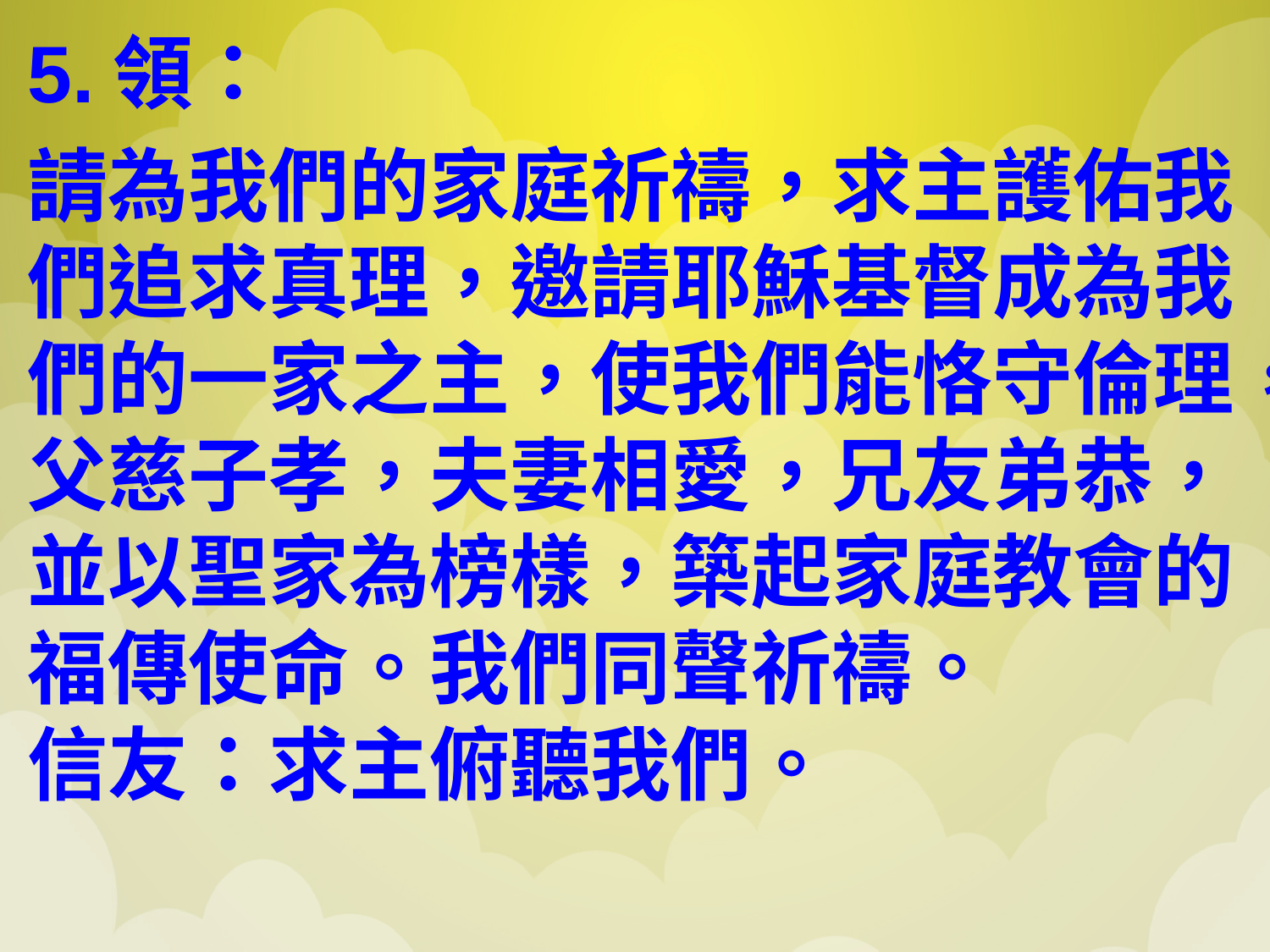

5.領：
請為我們的家庭祈禱，求主護佑我們追求真理，邀請耶穌基督成為我們的一家之主，使我們能恪守倫理，父慈子孝，夫妻相愛，兄友弟恭，並以聖家為榜樣，築起家庭教會的福傳使命。我們同聲祈禱。
信友：求主俯聽我們。